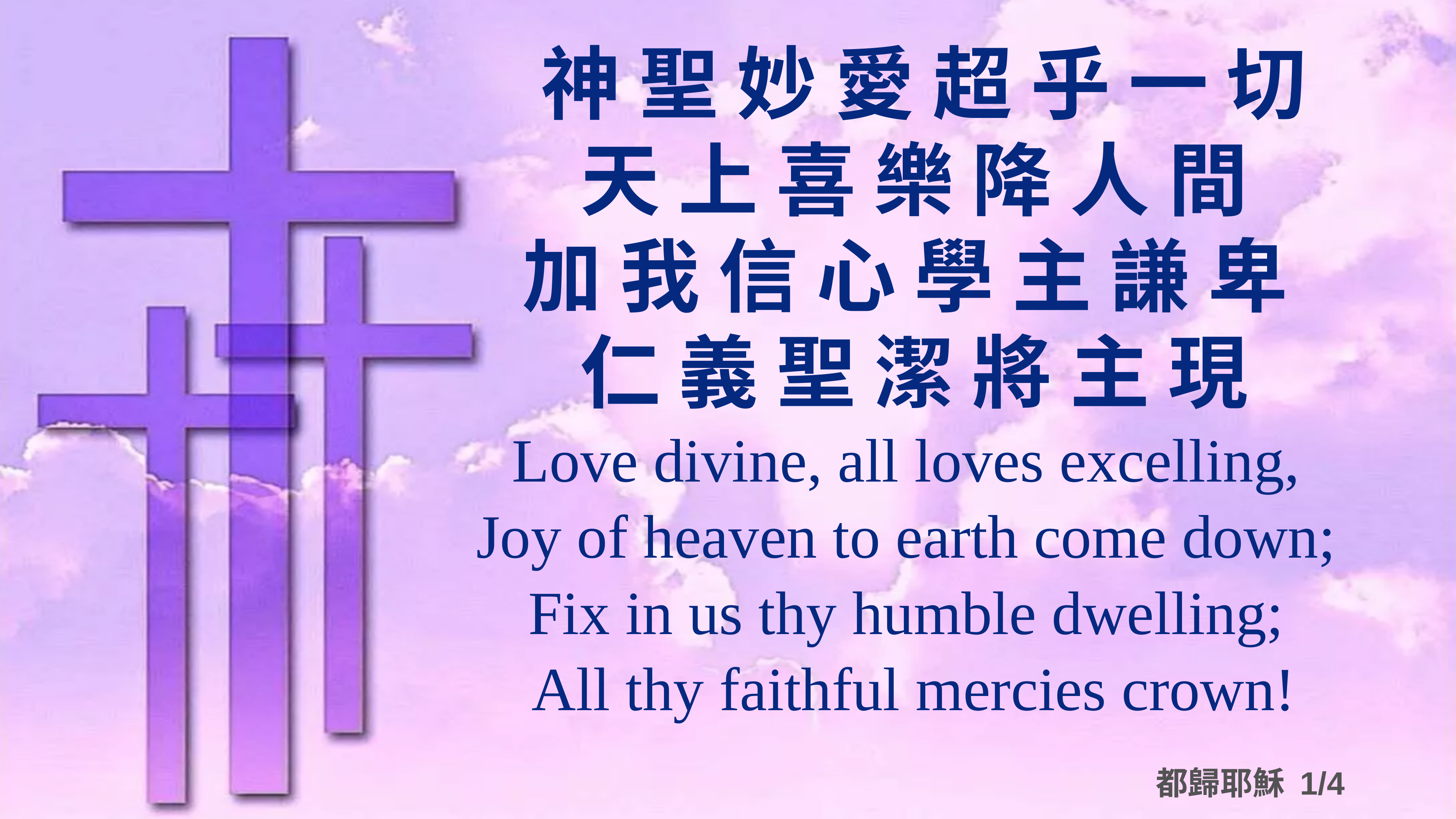

神 聖 妙 愛 超 乎 一 切
天 上 喜 樂 降 人 間
加 我 信 心 學 主 謙 卑
仁 義 聖 潔 將 主 現
Love divine, all loves excelling,
Joy of heaven to earth come down;
Fix in us thy humble dwelling;
All thy faithful mercies crown!
# 都歸耶穌 1/4